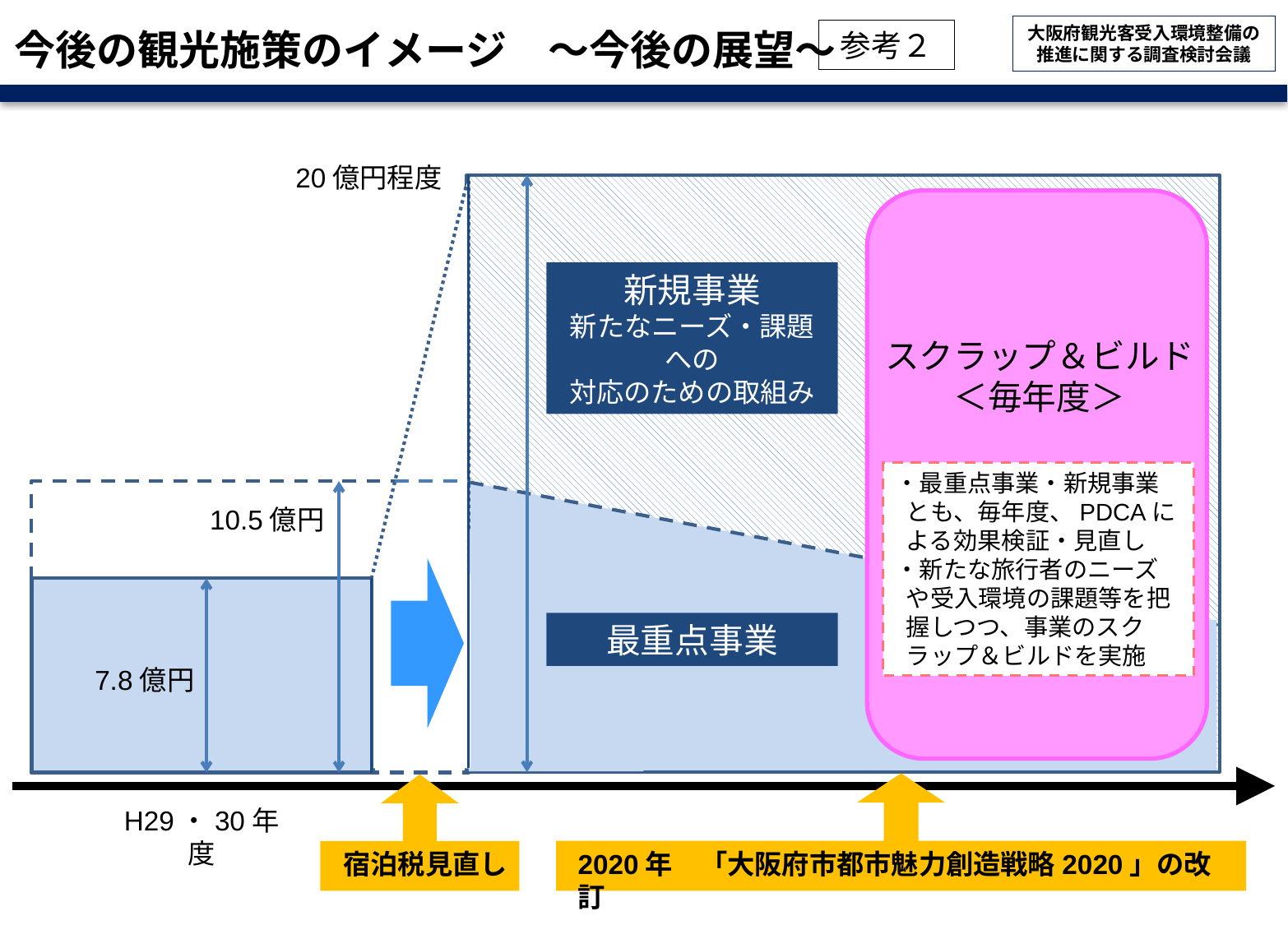

# 今後の観光施策のイメージ　～今後の展望～
参考２
20億円程度

新規事業
新たなニーズ・課題への
対応のための取組み
スクラップ＆ビルド
＜毎年度＞

・最重点事業・新規事業とも、毎年度、PDCAによる効果検証・見直し
・新たな旅行者のニーズや受入環境の課題等を把握しつつ、事業のスクラップ＆ビルドを実施

10.5億円

最重点事業

7.8億円

H29・30年度
宿泊税見直し
2020年　「大阪府市都市魅力創造戦略2020」の改訂